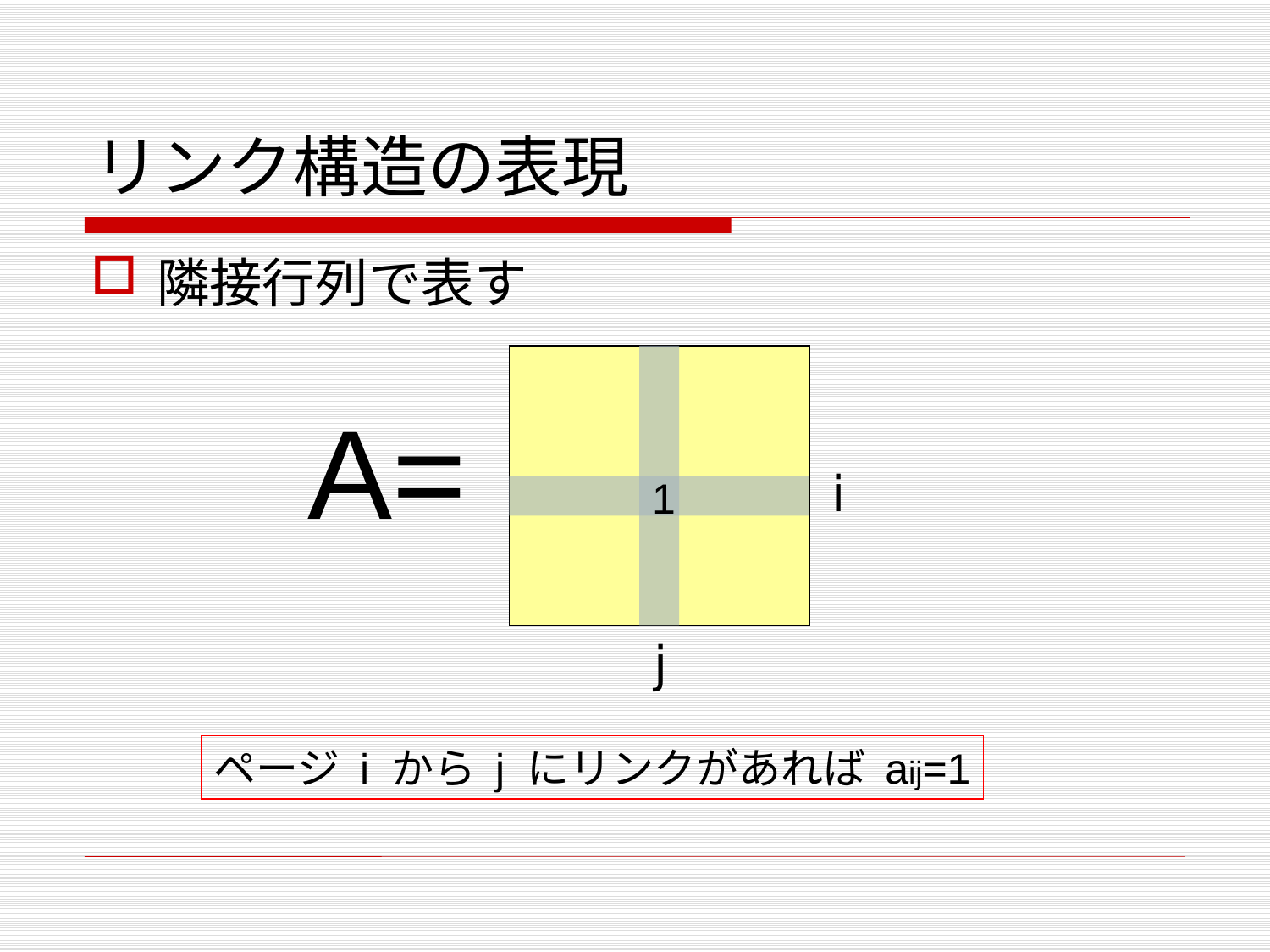

# リンク構造の表現
隣接行列で表す

A=
i
1

j
ページ i から j にリンクがあれば aij=1